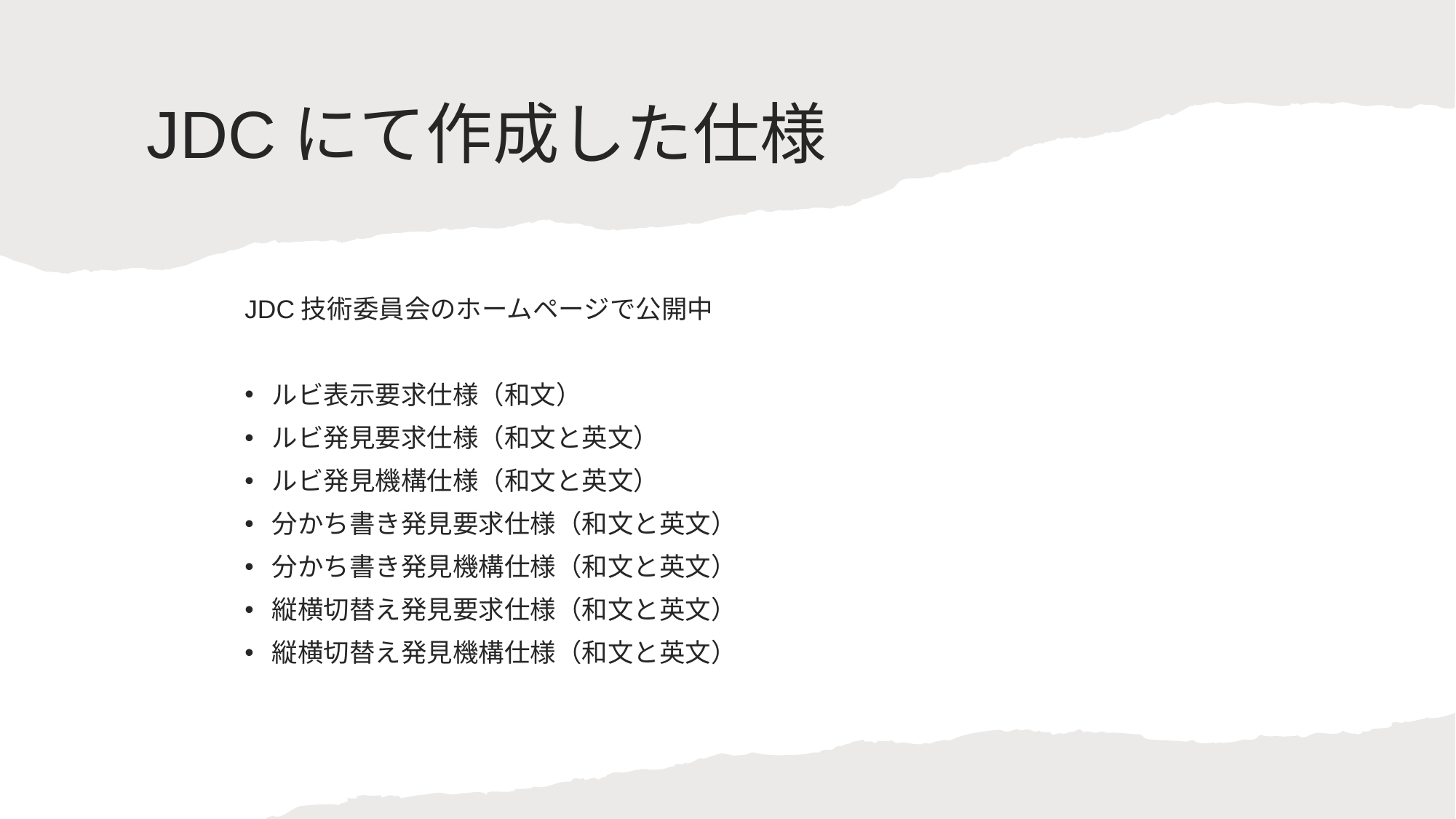

# JDCにて作成した仕様
JDC技術委員会のホームページで公開中

ルビ表示要求仕様（和文）
ルビ発見要求仕様（和文と英文）
ルビ発見機構仕様（和文と英文）
分かち書き発見要求仕様（和文と英文）
分かち書き発見機構仕様（和文と英文）
縦横切替え発見要求仕様（和文と英文）
縦横切替え発見機構仕様（和文と英文）